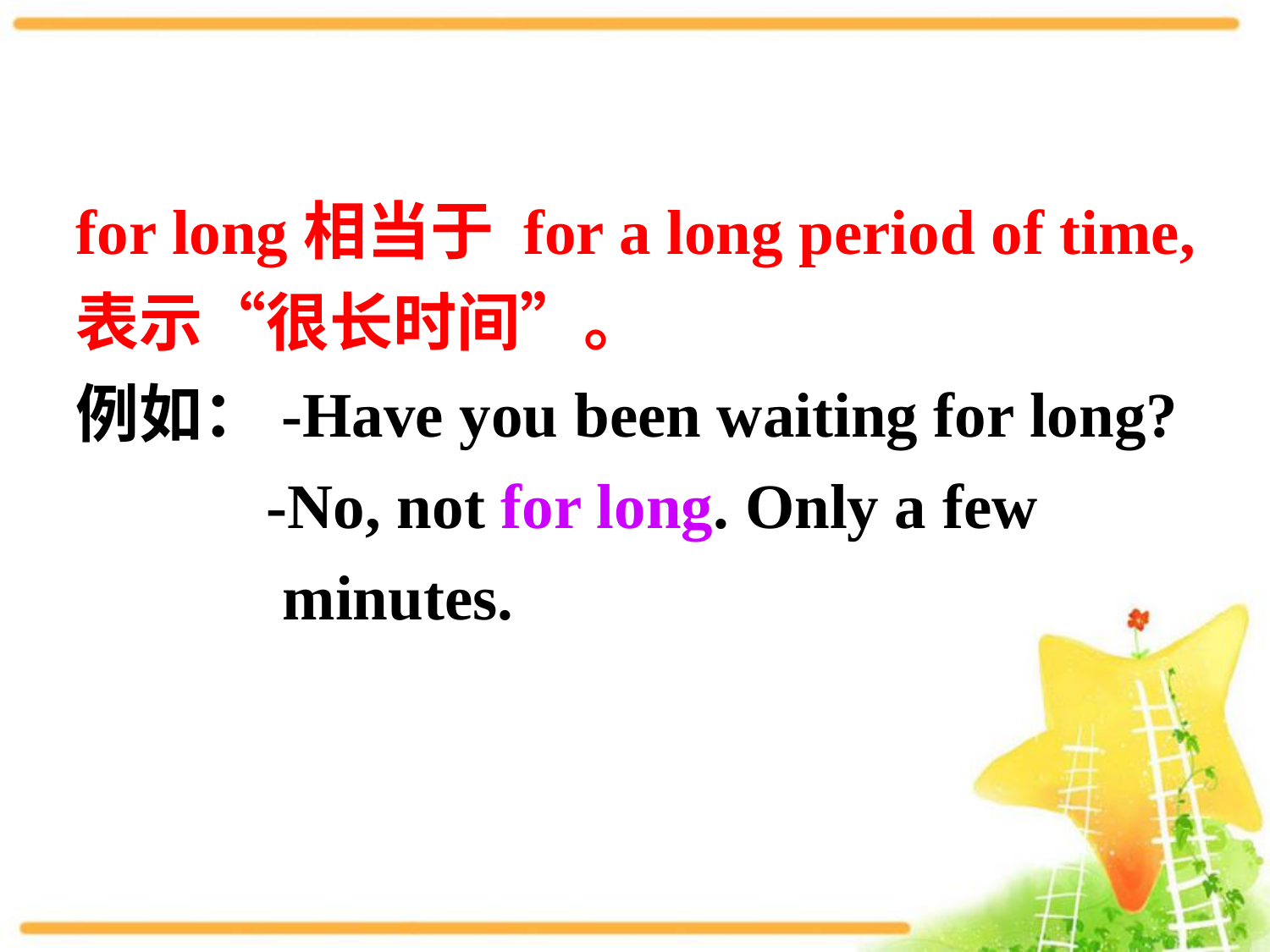

for long相当于 for a long period of time,
表示“很长时间”。
例如：-Have you been waiting for long?
            -No, not for long. Only a few
             minutes.